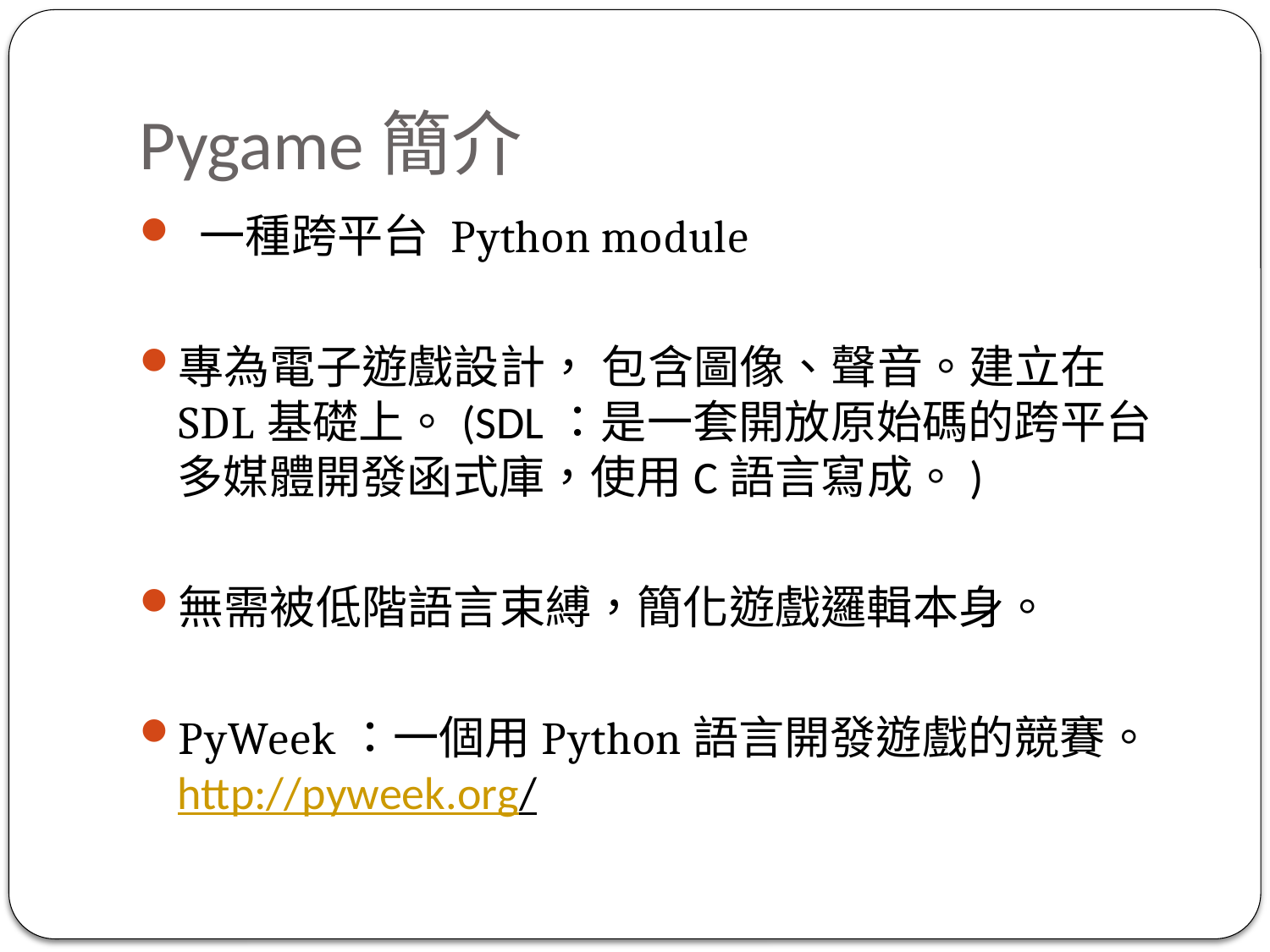

# Pygame簡介
 一種跨平台 Python module

專為電子遊戲設計， 包含圖像、聲音。建立在SDL基礎上。(SDL：是一套開放原始碼的跨平台多媒體開發函式庫，使用C語言寫成。)

無需被低階語言束縛，簡化遊戲邏輯本身。

PyWeek：一個用Python語言開發遊戲的競賽。
http://pyweek.org/